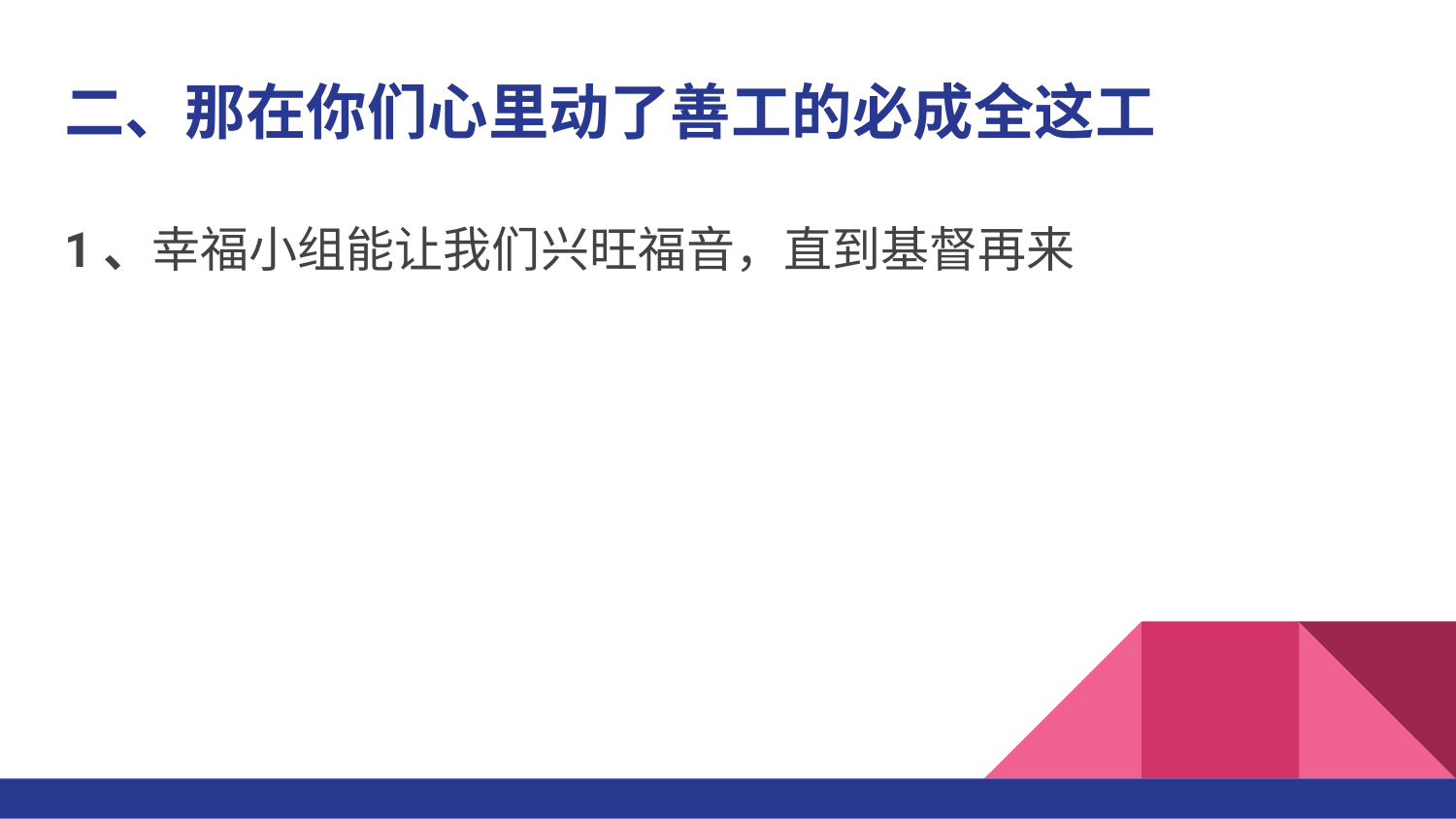

# 二、那在你们心里动了善工的必成全这工
1、幸福小组能让我们兴旺福音，直到基督再来